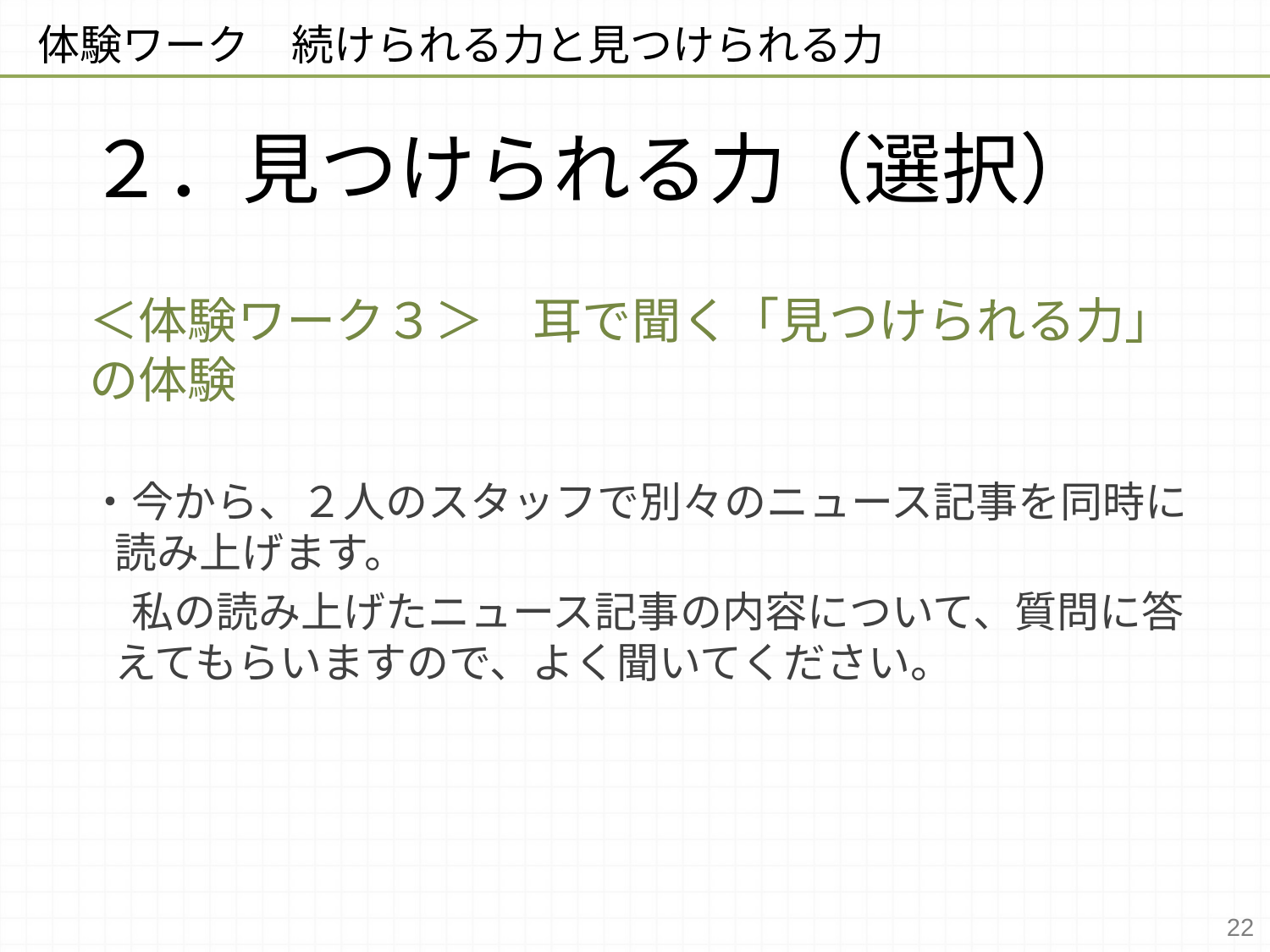

体験ワーク　続けられる力と見つけられる力
# ２．見つけられる力（選択）

＜体験ワーク３＞　耳で聞く「見つけられる力」の体験

・今から、２人のスタッフで別々のニュース記事を同時に読み上げます。
　私の読み上げたニュース記事の内容について、質問に答えてもらいますので、よく聞いてください。
22